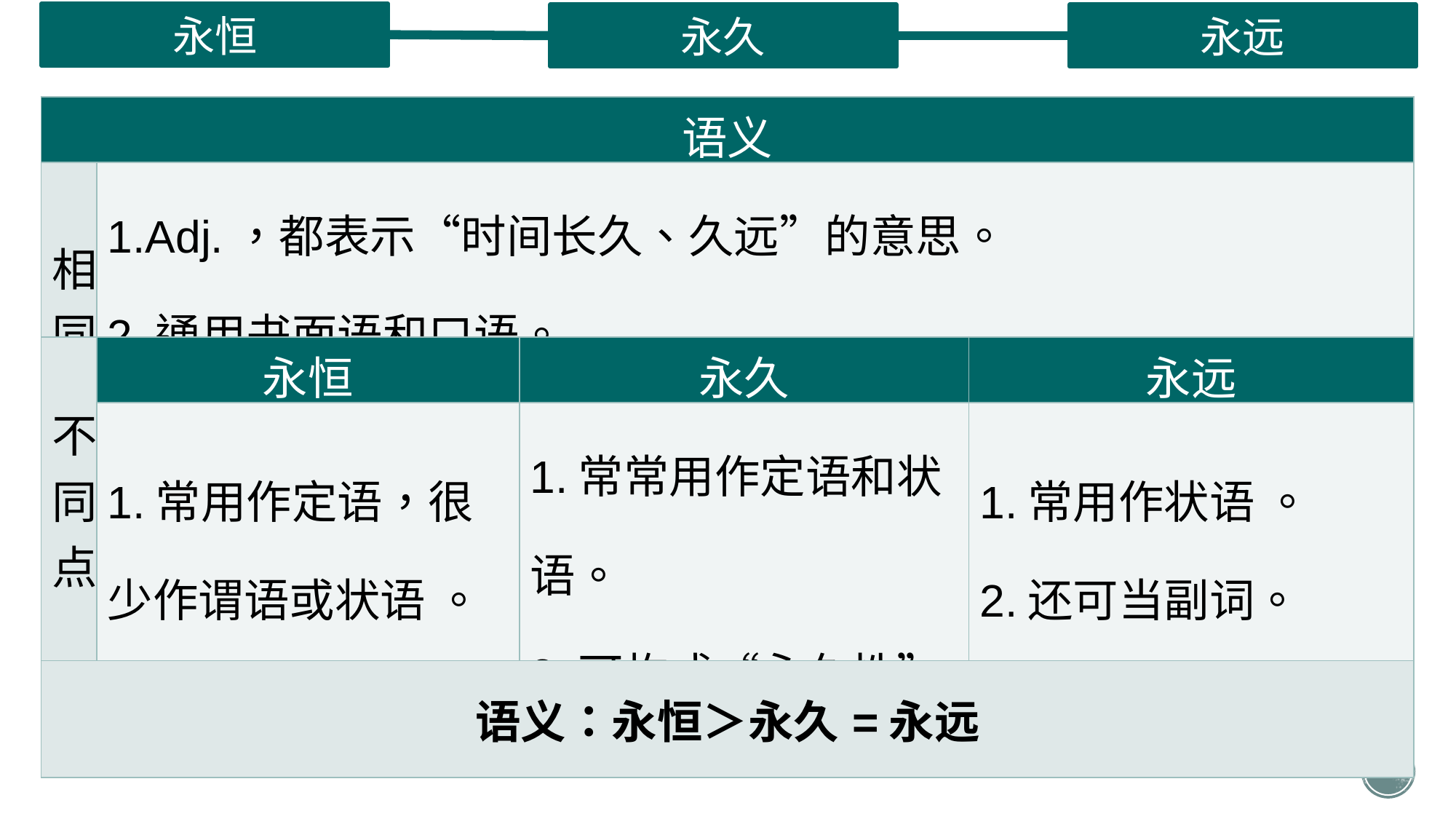

永恒
永久
永远
| 语义 |  |  |  |
| --- | --- | --- | --- |
| 相同 | 1.Adj.，都表示“时间长久、久远”的意思。 2.通用书面语和口语。 |  |  |
| 不同点 | 永恒 | 永久 | 永远 |
|  | 1.常用作定语，很少作谓语或状语 。 | 1.常常用作定语和状语。 2.可构成“永久性”。 | 1.常用作状语 。 2.还可当副词。 |
| 语义：永恒＞永久=永远 |  |  |  |